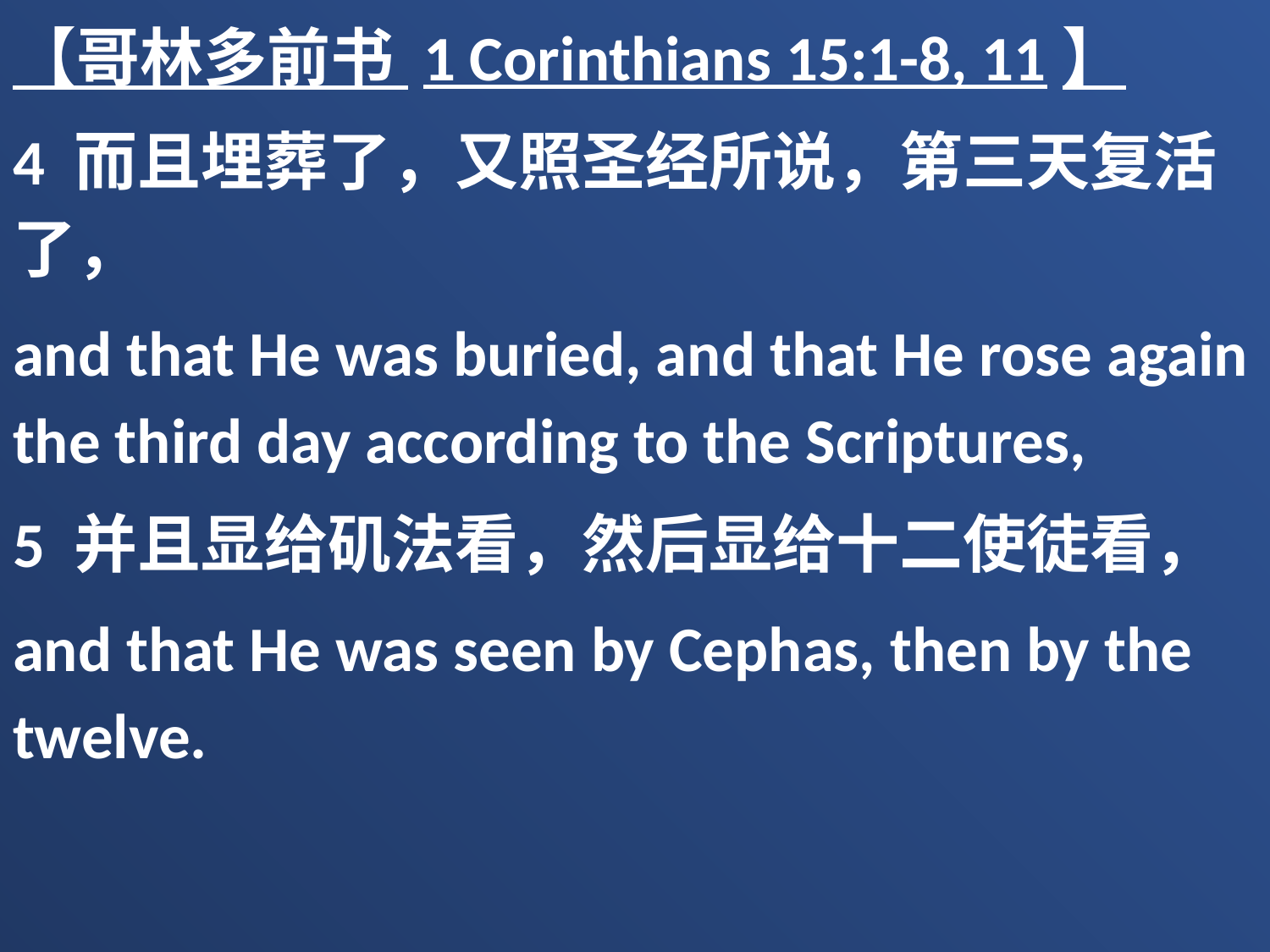

【哥林多前书 1 Corinthians 15:1-8, 11】
4 而且埋葬了，又照圣经所说，第三天复活了，
and that He was buried, and that He rose again the third day according to the Scriptures,
5 并且显给矶法看，然后显给十二使徒看，
and that He was seen by Cephas, then by the twelve.